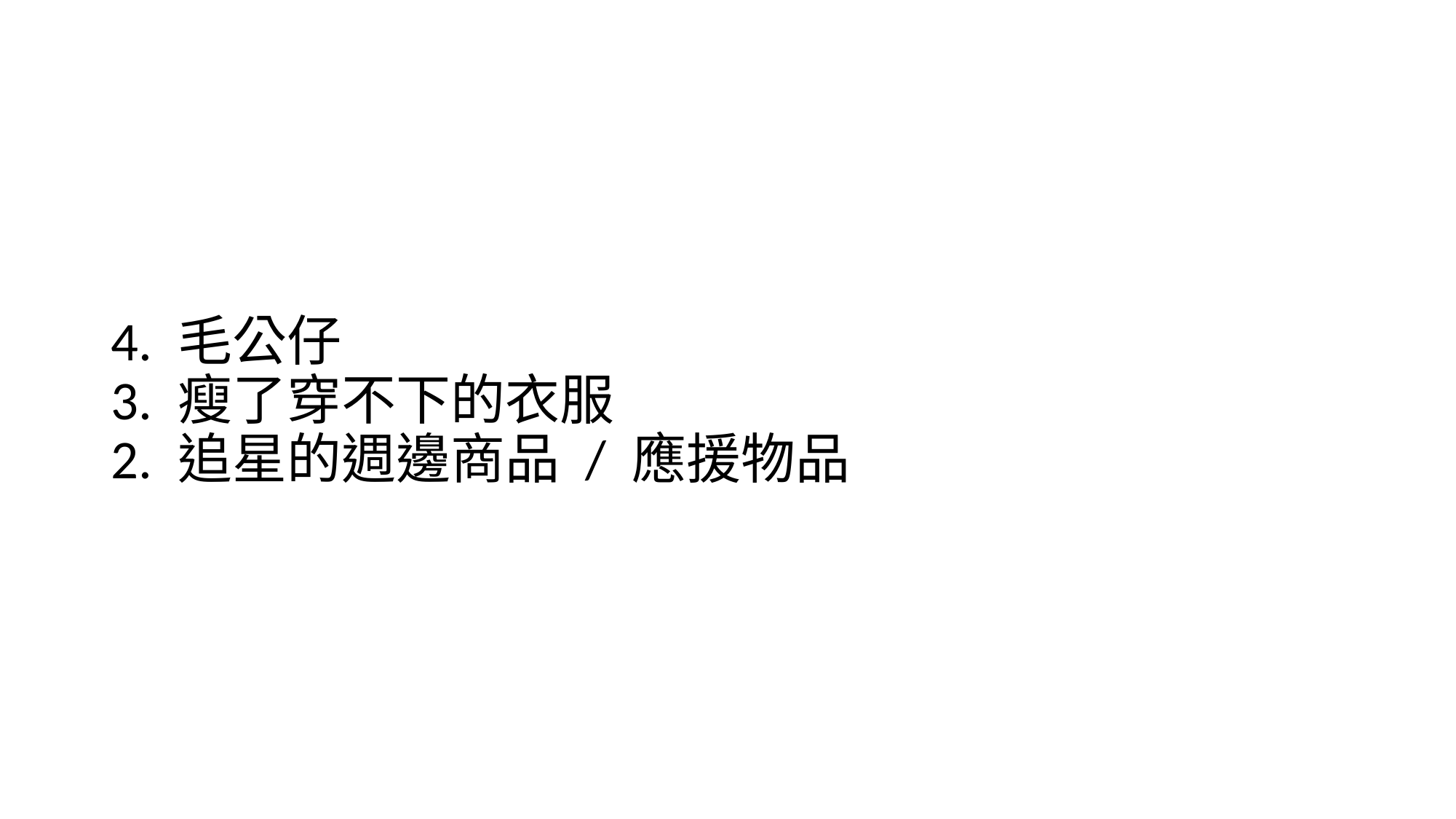

# 4. 毛公仔 3. 瘦了穿不下的衣服 2. 追星的週邊商品 / 應援物品